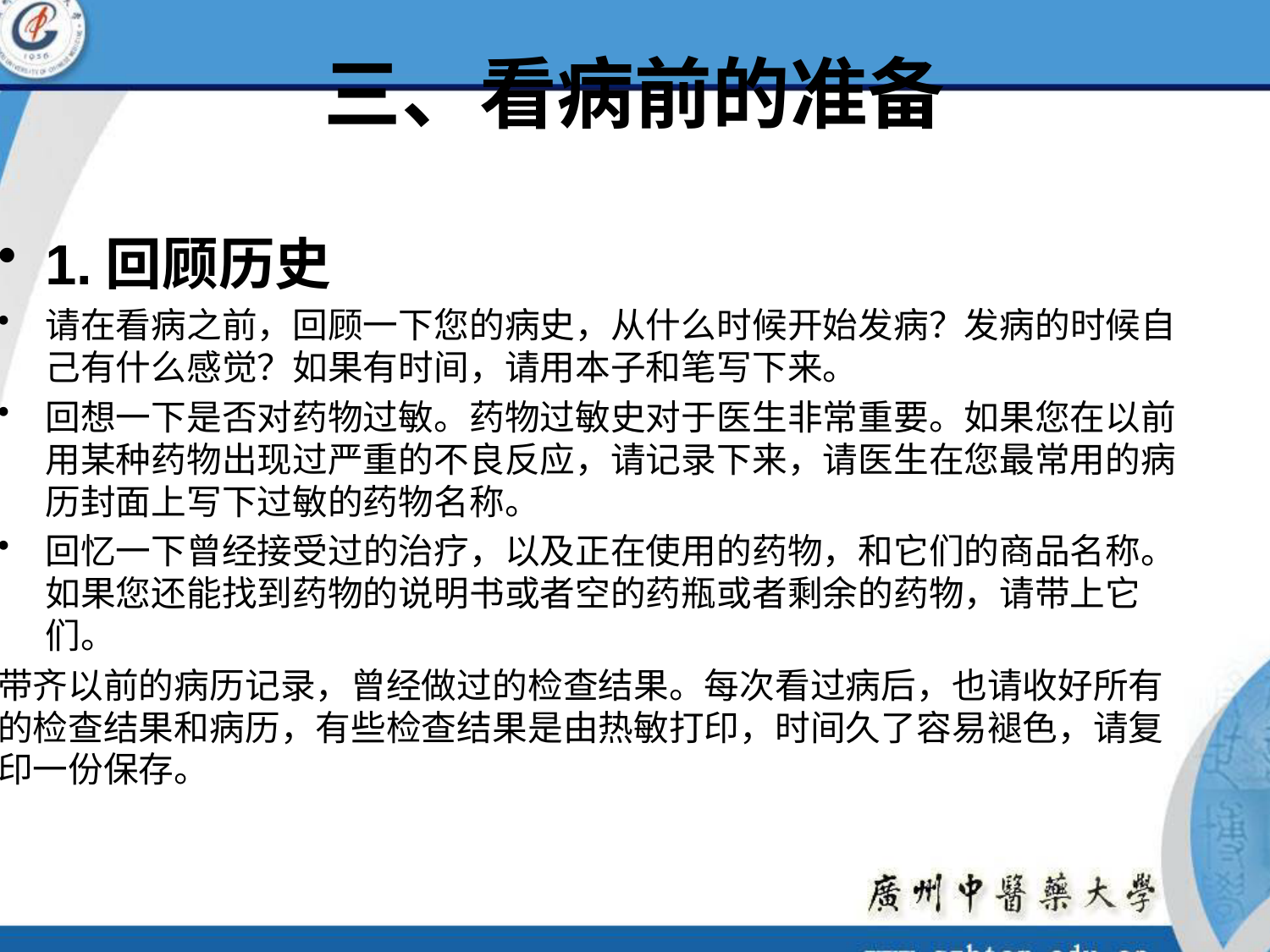

# 三、看病前的准备
1.回顾历史
请在看病之前，回顾一下您的病史，从什么时候开始发病？发病的时候自己有什么感觉？如果有时间，请用本子和笔写下来。
回想一下是否对药物过敏。药物过敏史对于医生非常重要。如果您在以前用某种药物出现过严重的不良反应，请记录下来，请医生在您最常用的病历封面上写下过敏的药物名称。
回忆一下曾经接受过的治疗，以及正在使用的药物，和它们的商品名称。如果您还能找到药物的说明书或者空的药瓶或者剩余的药物，请带上它们。
带齐以前的病历记录，曾经做过的检查结果。每次看过病后，也请收好所有的检查结果和病历，有些检查结果是由热敏打印，时间久了容易褪色，请复印一份保存。